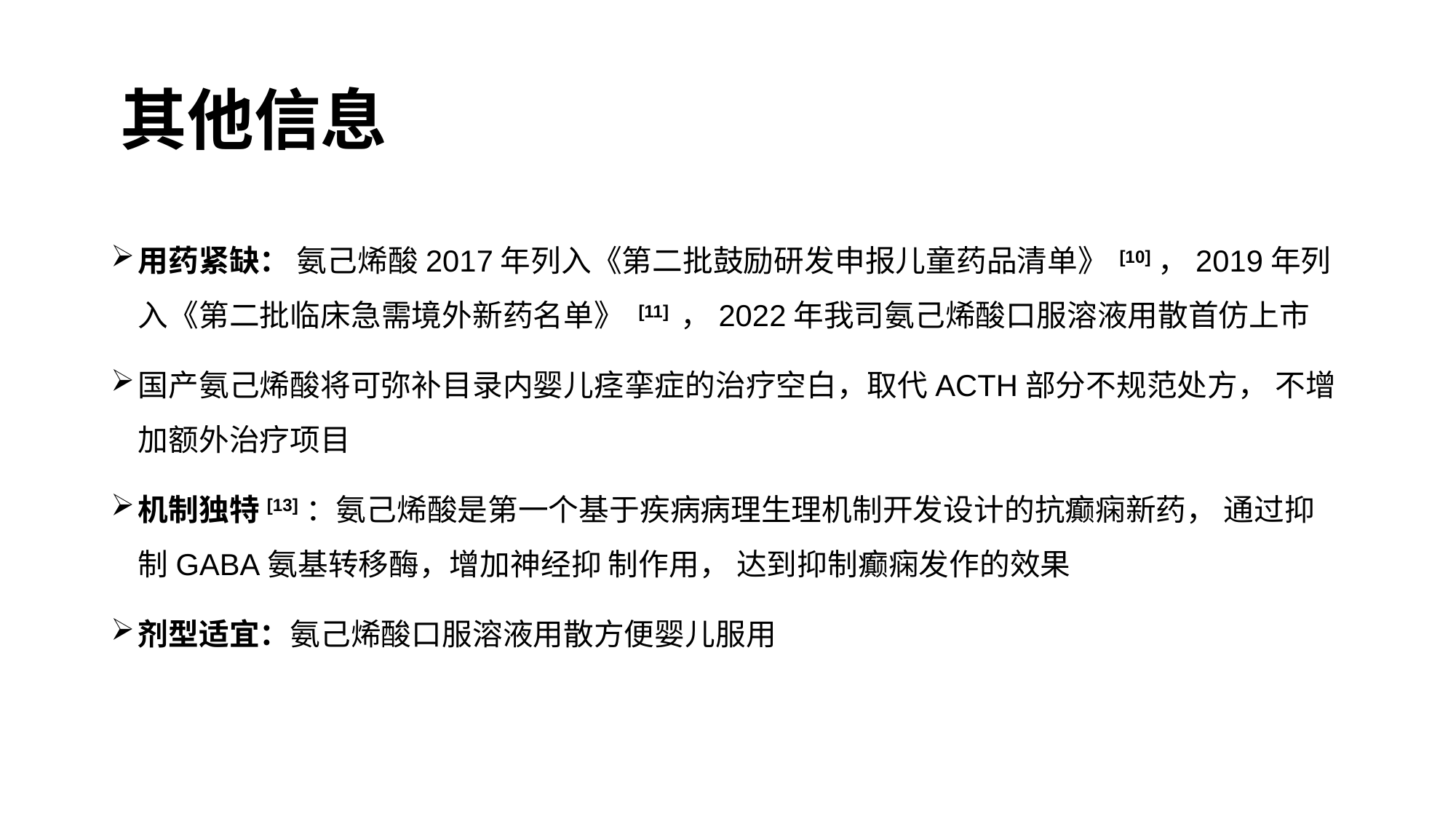

# 其他信息
用药紧缺： 氨己烯酸2017年列入《第二批鼓励研发申报儿童药品清单》 [10]，2019年列入《第二批临床急需境外新药名单》 [11] ，2022年我司氨己烯酸口服溶液用散首仿上市
国产氨己烯酸将可弥补目录内婴儿痉挛症的治疗空白，取代ACTH部分不规范处方， 不增加额外治疗项目
机制独特[13]：氨己烯酸是第一个基于疾病病理生理机制开发设计的抗癫痫新药， 通过抑制GABA氨基转移酶，增加神经抑 制作用， 达到抑制癫痫发作的效果
剂型适宜：氨己烯酸口服溶液用散方便婴儿服用